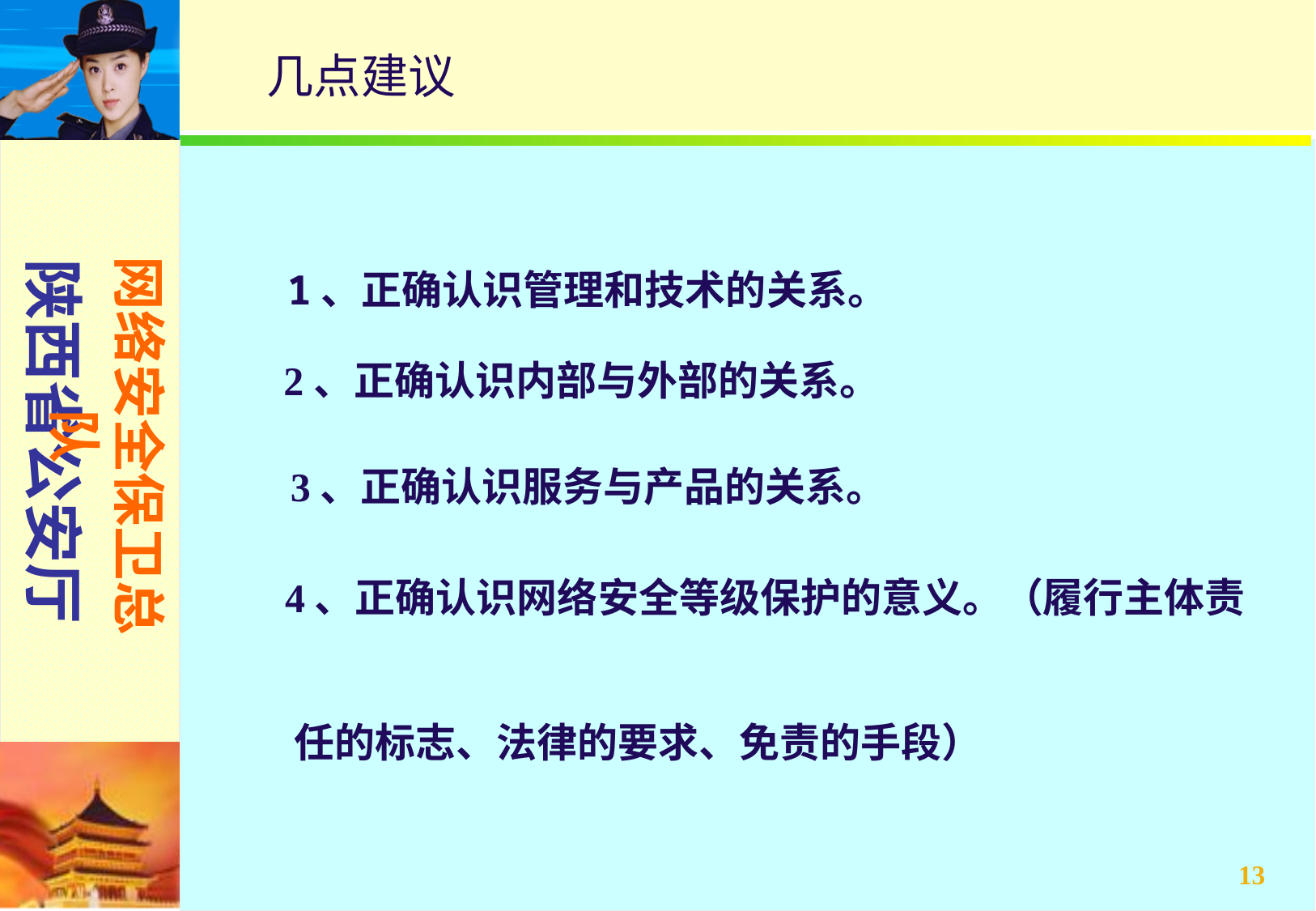

几点建议
	1、正确认识管理和技术的关系。
	    2、正确认识内部与外部的关系。
	   3、正确认识服务与产品的关系。
	4、正确认识网络安全等级保护的意义。（履行主体责
     任的标志、法律的要求、免责的手段）